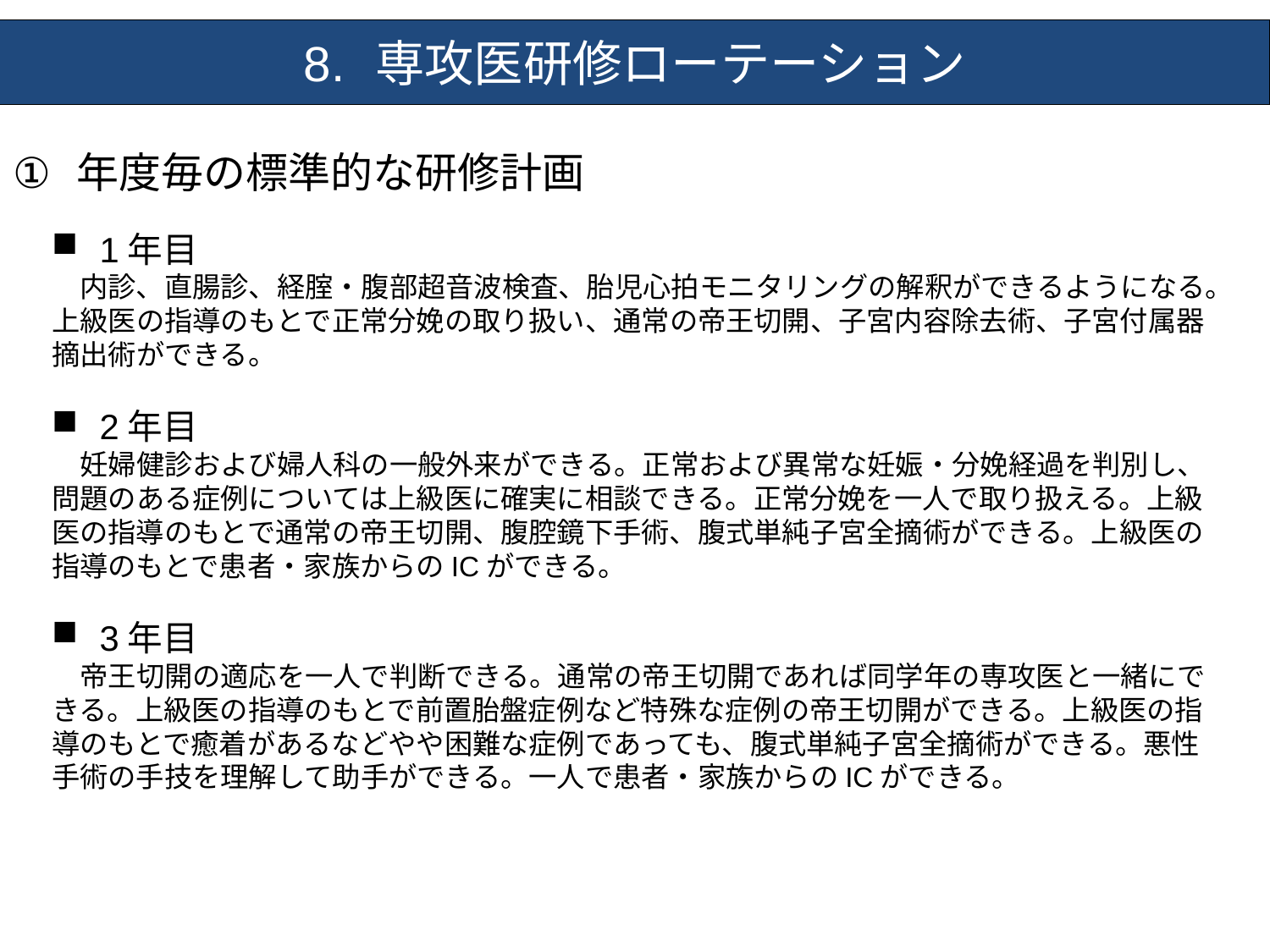

専攻医研修ローテーション
年度毎の標準的な研修計画
1年目
　内診、直腸診、経腟・腹部超音波検査、胎児心拍モニタリングの解釈ができるようになる。上級医の指導のもとで正常分娩の取り扱い、通常の帝王切開、子宮内容除去術、子宮付属器摘出術ができる。

2年目
　妊婦健診および婦人科の一般外来ができる。正常および異常な妊娠・分娩経過を判別し、問題のある症例については上級医に確実に相談できる。正常分娩を一人で取り扱える。上級医の指導のもとで通常の帝王切開、腹腔鏡下手術、腹式単純子宮全摘術ができる。上級医の指導のもとで患者・家族からのICができる。

3年目
　帝王切開の適応を一人で判断できる。通常の帝王切開であれば同学年の専攻医と一緒にできる。上級医の指導のもとで前置胎盤症例など特殊な症例の帝王切開ができる。上級医の指導のもとで癒着があるなどやや困難な症例であっても、腹式単純子宮全摘術ができる。悪性手術の手技を理解して助手ができる。一人で患者・家族からのICができる。